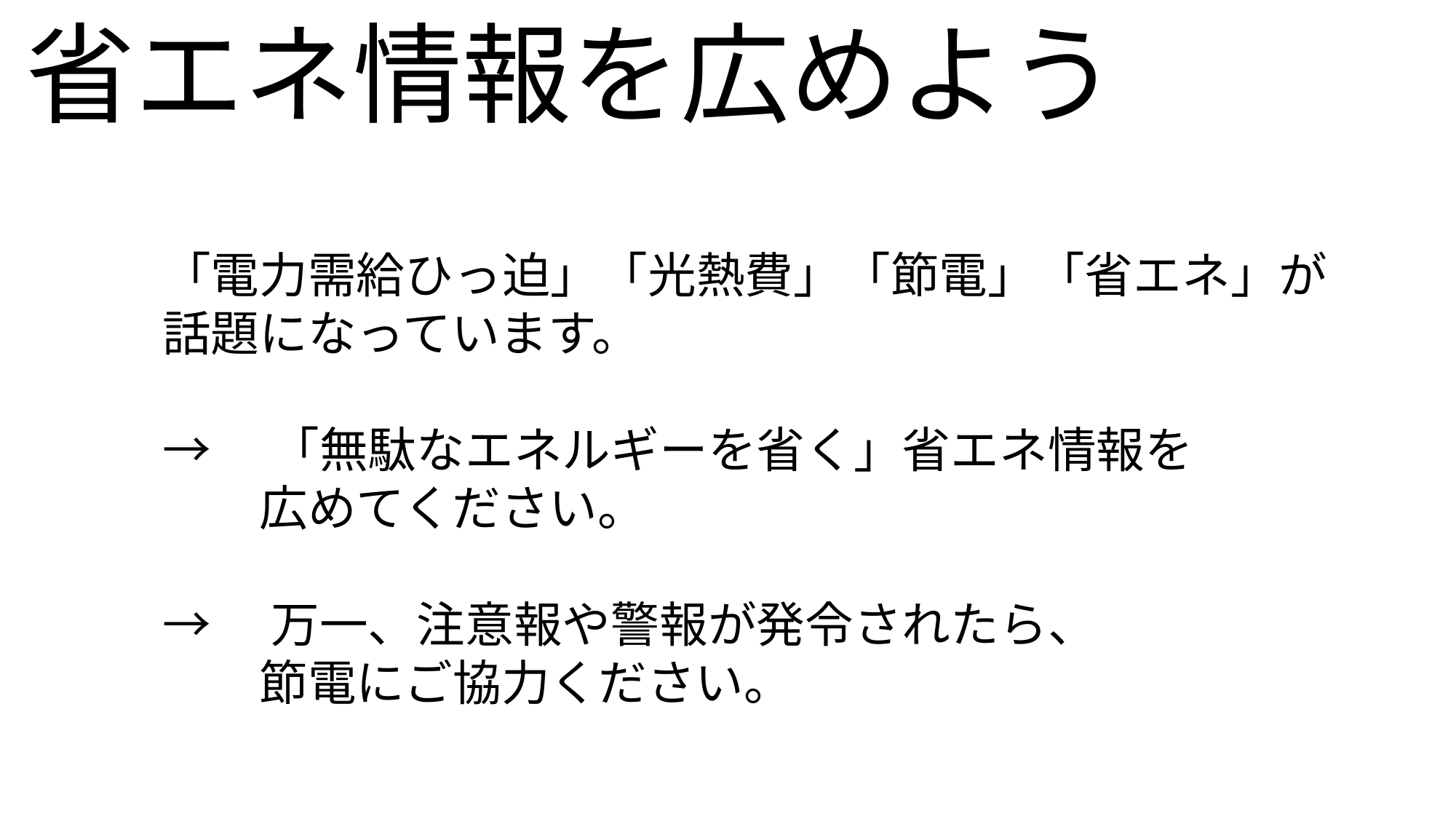

省エネ情報を広めよう
「電力需給ひっ迫」「光熱費」「節電」「省エネ」が話題になっています。

→　「無駄なエネルギーを省く」省エネ情報を
　　広めてください。

→　万一、注意報や警報が発令されたら、
　　節電にご協力ください。